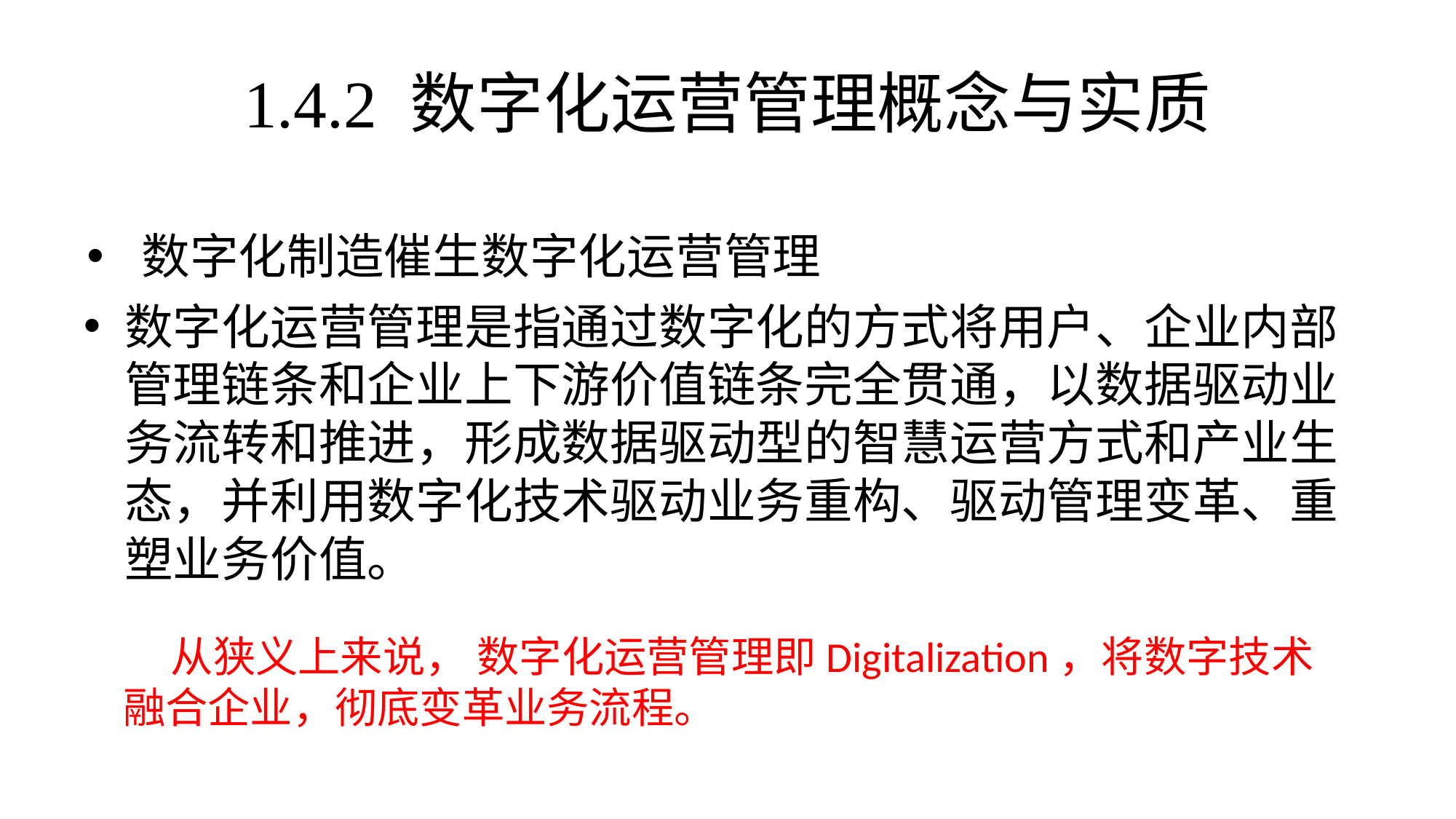

# 1.4.2 数字化运营管理概念与实质
数字化制造催生数字化运营管理
数字化运营管理是指通过数字化的方式将用户、企业内部管理链条和企业上下游价值链条完全贯通，以数据驱动业务流转和推进，形成数据驱动型的智慧运营方式和产业生态，并利用数字化技术驱动业务重构、驱动管理变革、重塑业务价值。
    从狭义上来说， 数字化运营管理即Digitalization，将数字技术融合企业，彻底变革业务流程。